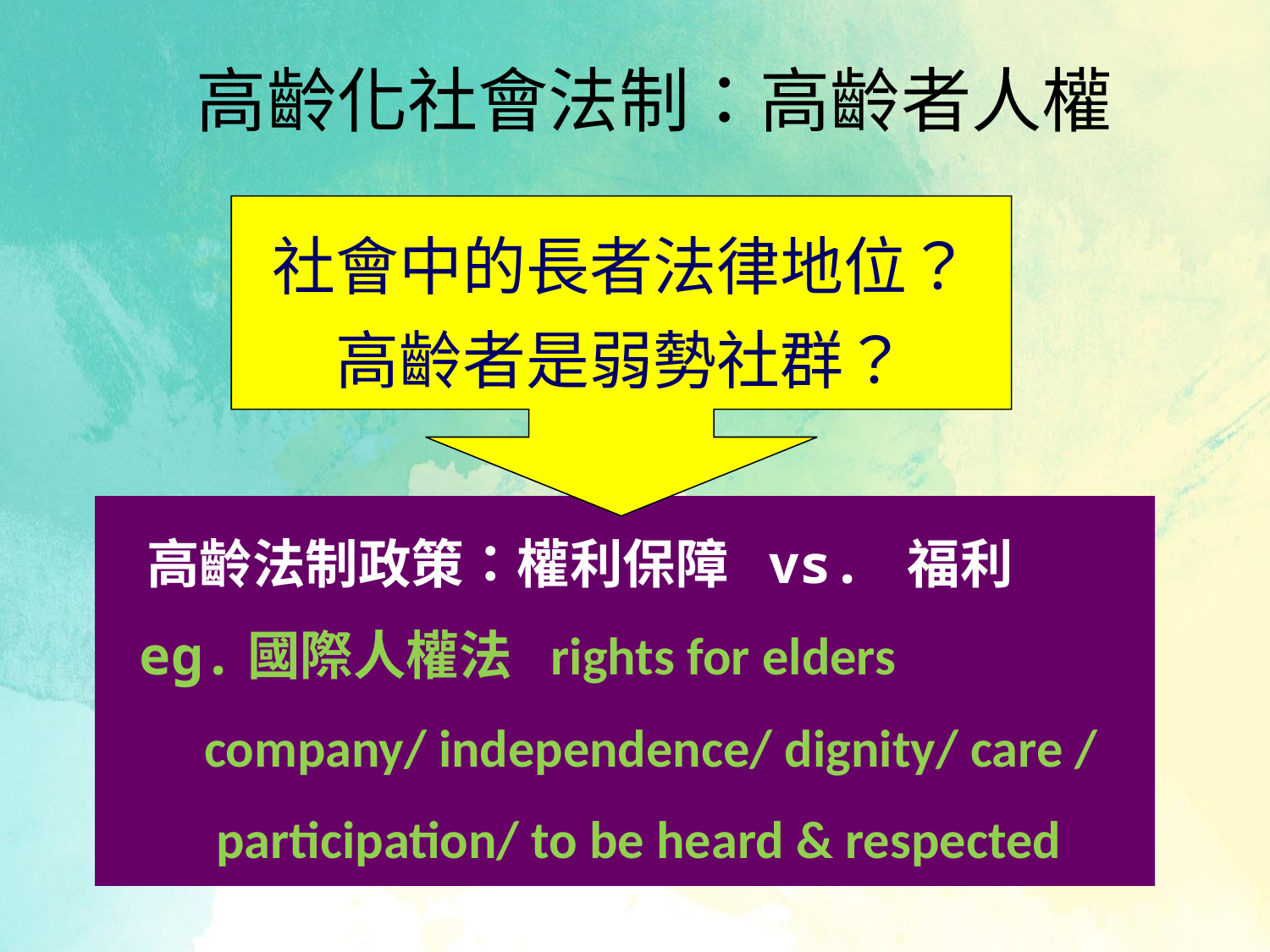

高齡化社會法制：高齡者人權
社會中的長者法律地位？
高齡者是弱勢社群？
 高齡法制政策：權利保障 vs. 福利
 eg.國際人權法 rights for elders
        company/ independence/ dignity/ care /
         participation/ to be heard & respected